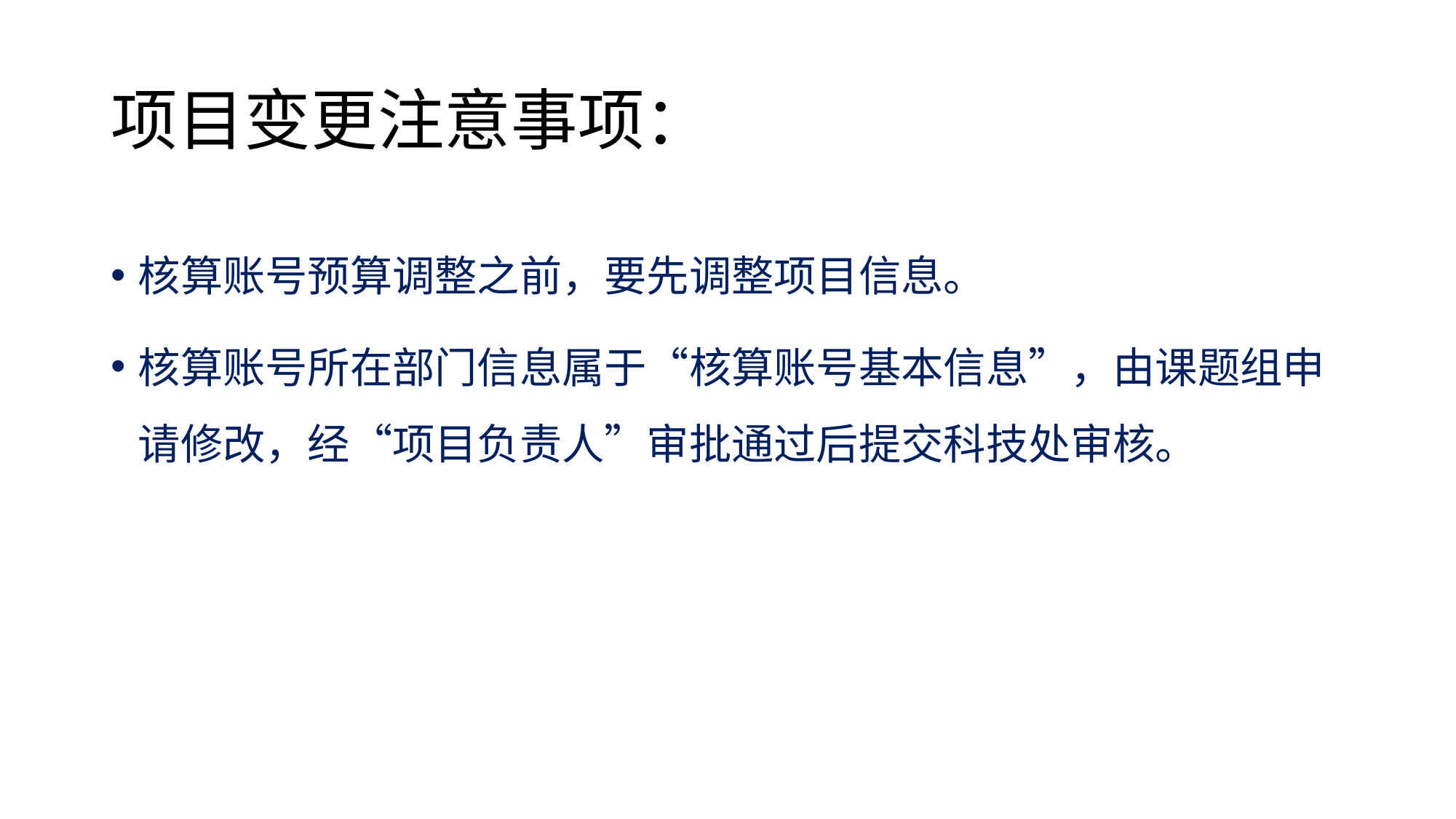

# 项目变更注意事项：
核算账号预算调整之前，要先调整项目信息。
核算账号所在部门信息属于“核算账号基本信息”，由课题组申请修改，经“项目负责人”审批通过后提交科技处审核。